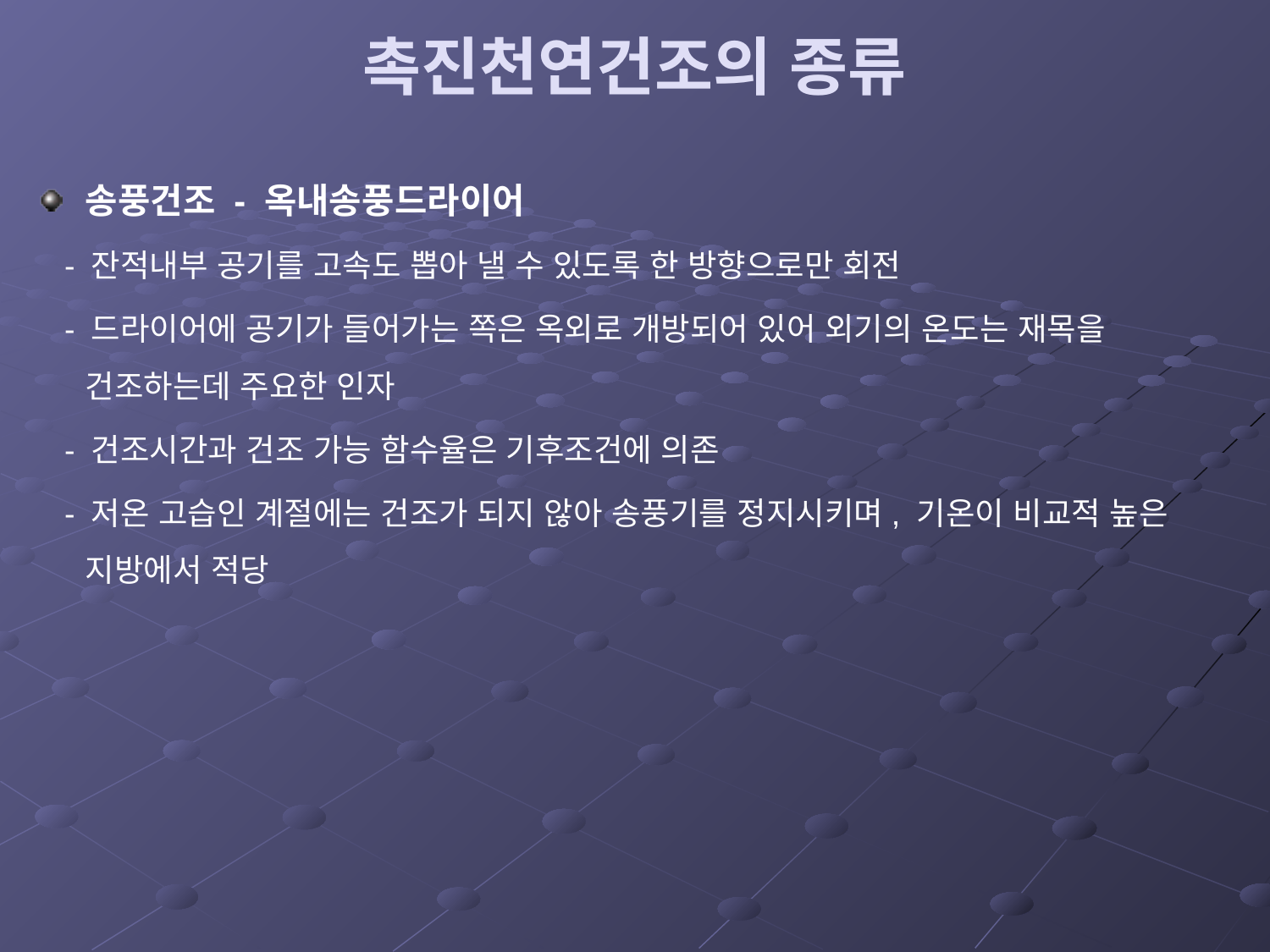

# 촉진천연건조의 종류
송풍건조 - 옥내송풍드라이어
   - 잔적내부 공기를 고속도 뽑아 낼 수 있도록 한 방향으로만 회전
   - 드라이어에 공기가 들어가는 쪽은 옥외로 개방되어 있어 외기의 온도는 재목을 건조하는데 주요한 인자
   - 건조시간과 건조 가능 함수율은 기후조건에 의존
   - 저온 고습인 계절에는 건조가 되지 않아 송풍기를 정지시키며, 기온이 비교적 높은 지방에서 적당